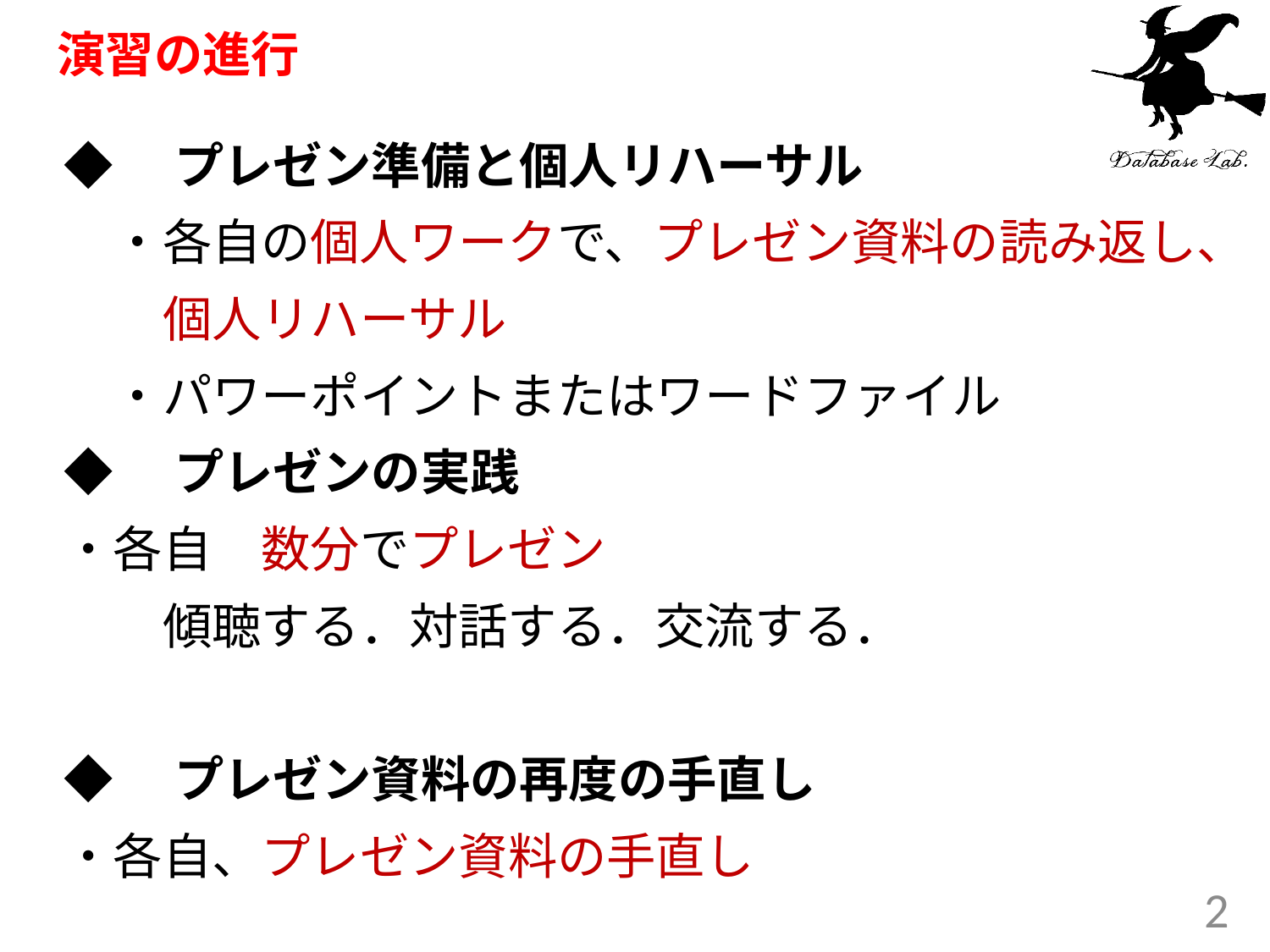

# 演習の進行
◆　プレゼン準備と個人リハーサル
　・各自の個人ワークで、プレゼン資料の読み返し、
　　個人リハーサル
　・パワーポイントまたはワードファイル
◆　プレゼンの実践
・各自　数分でプレゼン
　　傾聴する．対話する．交流する．

◆　プレゼン資料の再度の手直し
・各自、プレゼン資料の手直し

2